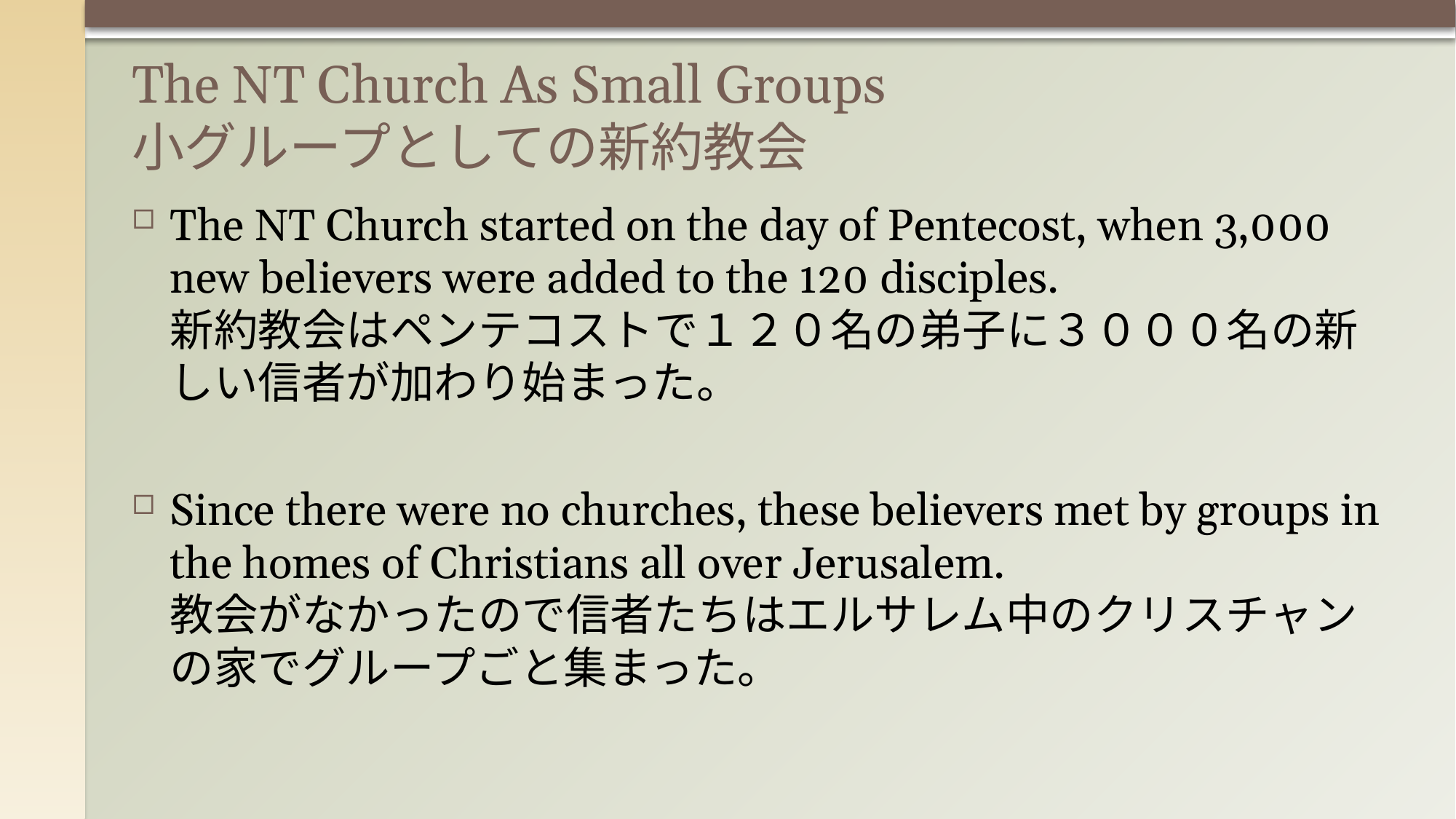

# The NT Church As Small Groups 小グループとしての新約教会
The NT Church started on the day of Pentecost, when 3,000 new believers were added to the 120 disciples.
新約教会はペンテコストで１２０名の弟子に３０００名の新しい信者が加わり始まった。

Since there were no churches, these believers met by groups in the homes of Christians all over Jerusalem.
教会がなかったので信者たちはエルサレム中のクリスチャンの家でグループごと集まった。